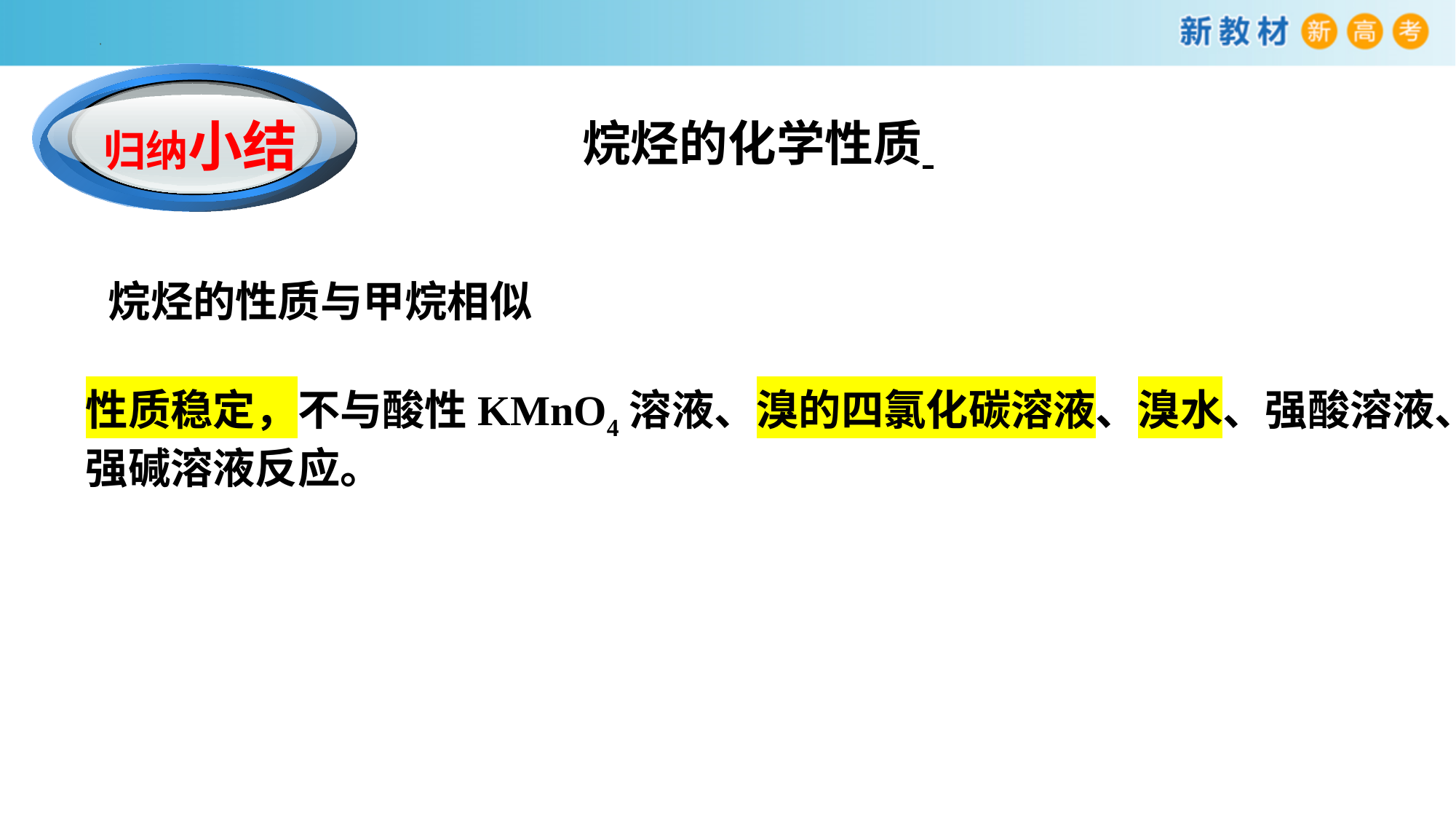

归纳小结

烷烃的化学性质
烷烃的性质与甲烷相似
性质稳定，不与酸性KMnO4溶液、溴的四氯化碳溶液、溴水、强酸溶液、强碱溶液反应。